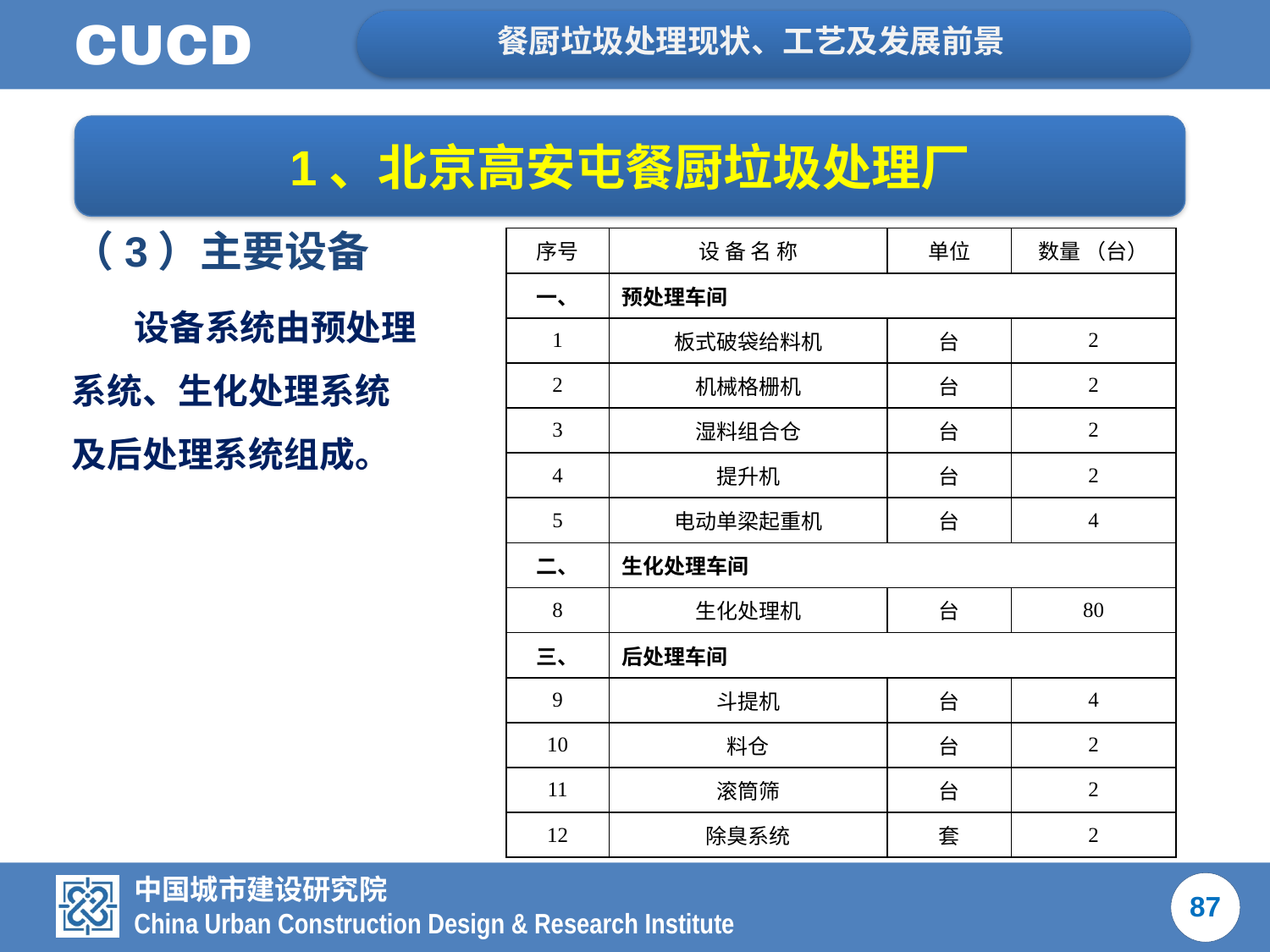

1、北京高安屯餐厨垃圾处理厂
（3）主要设备
| 序号 | 设 备 名 称 | 单位 | 数量 （台） |
| --- | --- | --- | --- |
| 一、 | 预处理车间 |  |  |
| 1 | 板式破袋给料机 | 台 | 2 |
| 2 | 机械格栅机 | 台 | 2 |
| 3 | 湿料组合仓 | 台 | 2 |
| 4 | 提升机 | 台 | 2 |
| 5 | 电动单梁起重机 | 台 | 4 |
| 二、 | 生化处理车间 |  |  |
| 8 | 生化处理机 | 台 | 80 |
| 三、 | 后处理车间 |  |  |
| 9 | 斗提机 | 台 | 4 |
| 10 | 料仓 | 台 | 2 |
| 11 | 滚筒筛 | 台 | 2 |
| 12 | 除臭系统 | 套 | 2 |
设备系统由预处理系统、生化处理系统及后处理系统组成。
87